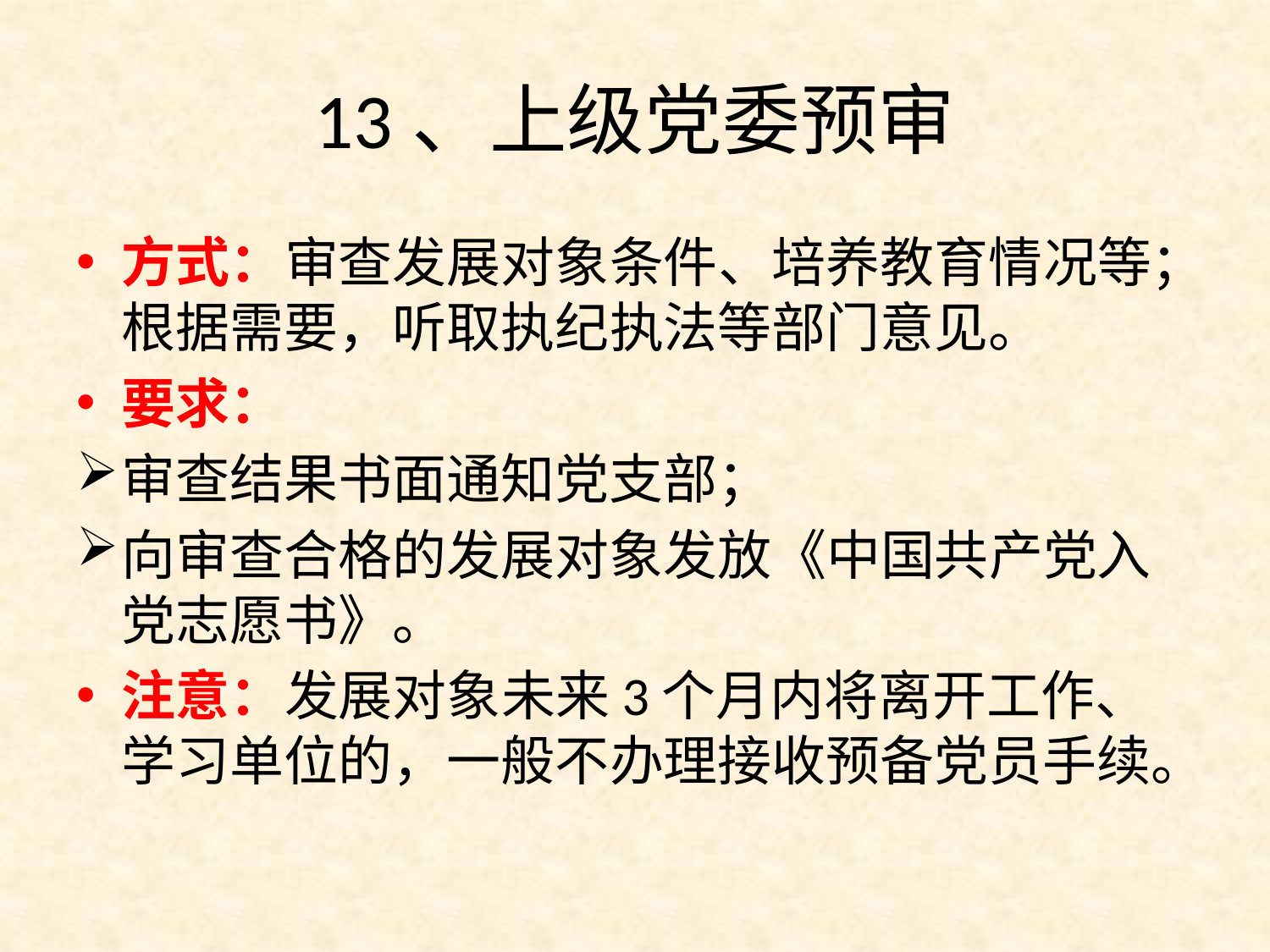

# 13、上级党委预审
方式：审查发展对象条件、培养教育情况等；根据需要，听取执纪执法等部门意见。
要求：
审查结果书面通知党支部；
向审查合格的发展对象发放《中国共产党入党志愿书》。
注意：发展对象未来3个月内将离开工作、学习单位的，一般不办理接收预备党员手续。